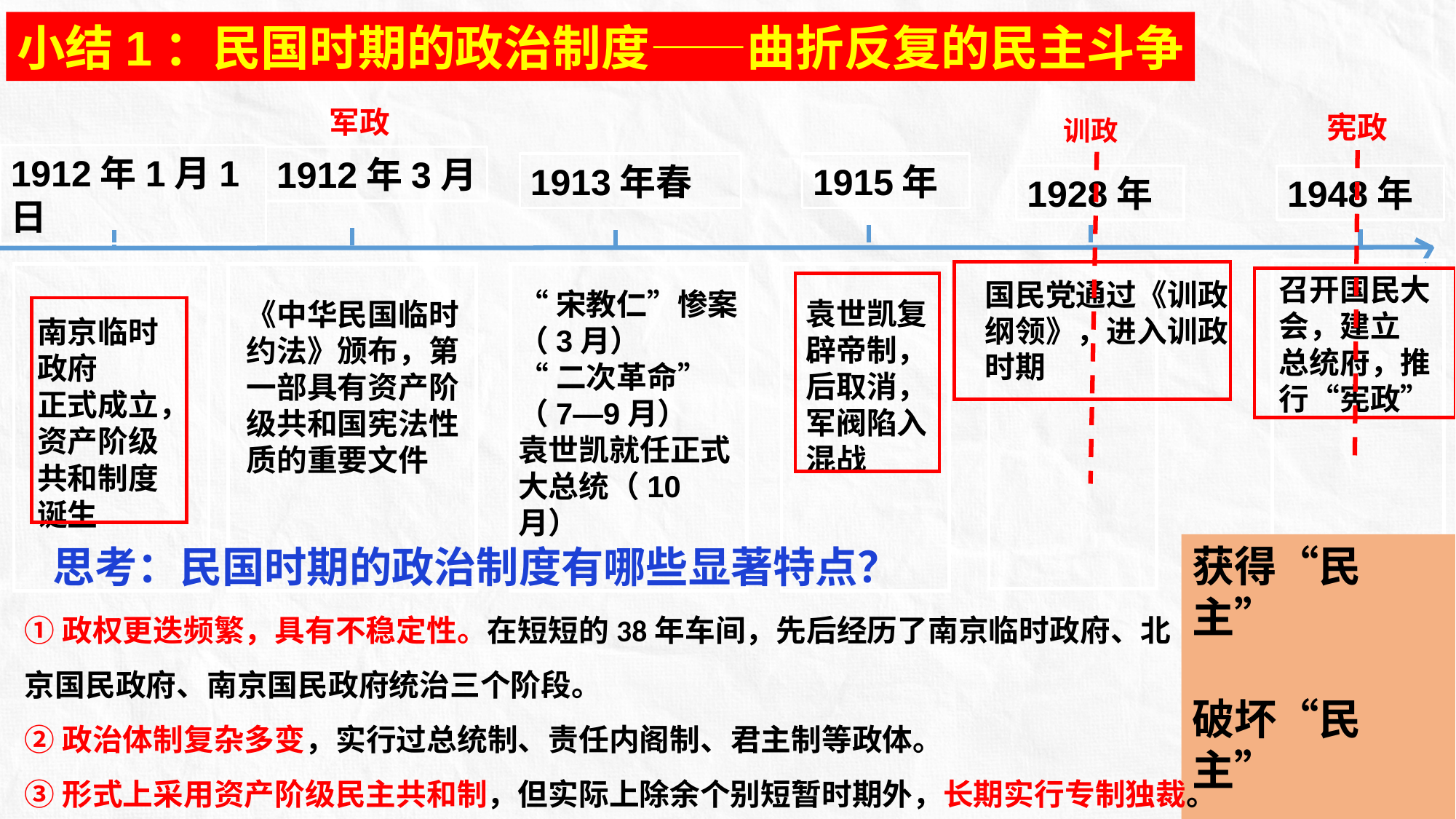

小结1：民国时期的政治制度——曲折反复的民主斗争
军政
宪政
训政
1912年1月1日
1912年3月
1915年
1913年春
1928年
1948年

召开国民大会，建立
总统府，推行“宪政”

国民党通过《训政纲领》，进入训政时期

“宋教仁”惨案（3月）
“二次革命”
（7—9月）
袁世凯就任正式大总统（10月）
袁世凯复辟帝制，后取消，军阀陷入混战
《中华民国临时约法》颁布，第一部具有资产阶级共和国宪法性质的重要文件

南京临时政府
正式成立，资产阶级共和制度诞生
获得“民主”

破坏“民主”

失去“民主”
思考：民国时期的政治制度有哪些显著特点？
①政权更迭频繁，具有不稳定性。在短短的38年车间，先后经历了南京临时政府、北京国民政府、南京国民政府统治三个阶段。
②政治体制复杂多变，实行过总统制、责任内阁制、君主制等政体。
③形式上采用资产阶级民主共和制，但实际上除余个别短暂时期外，长期实行专制独裁。